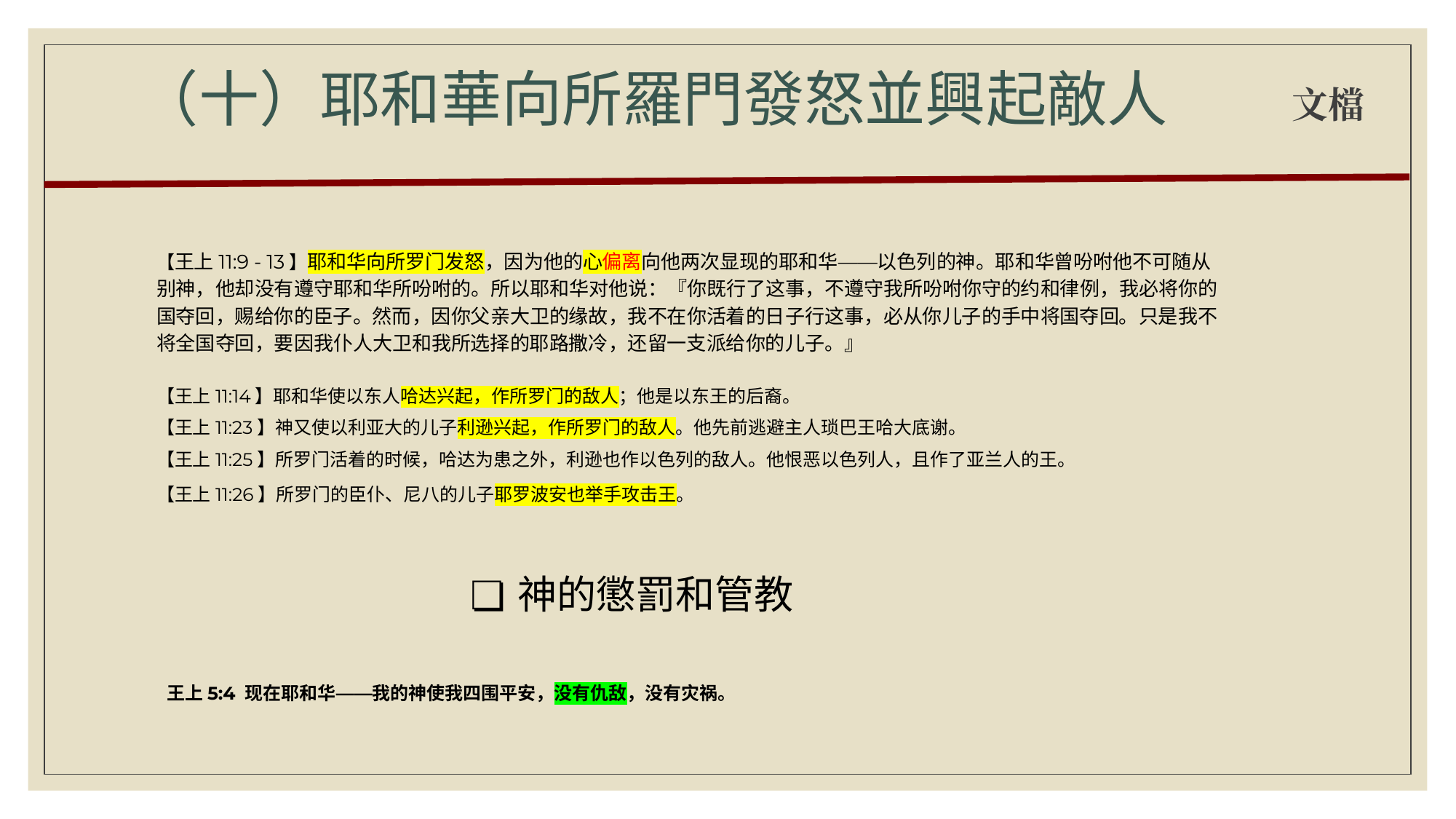

# （十）耶和華向所羅門發怒並興起敵人
文檔
【王上11:9 - 13】耶和华向所罗门发怒，因为他的心偏离向他两次显现的耶和华——以色列的神。耶和华曾吩咐他不可随从别神，他却没有遵守耶和华所吩咐的。所以耶和华对他说：『你既行了这事，不遵守我所吩咐你守的约和律例，我必将你的国夺回，赐给你的臣子。然而，因你父亲大卫的缘故，我不在你活着的日子行这事，必从你儿子的手中将国夺回。只是我不将全国夺回，要因我仆人大卫和我所选择的耶路撒冷，还留一支派给你的儿子。』
【王上11:14】耶和华使以东人哈达兴起，作所罗门的敌人；他是以东王的后裔。
【王上11:23】神又使以利亚大的儿子利逊兴起，作所罗门的敌人。他先前逃避主人琐巴王哈大底谢。
【王上11:25】所罗门活着的时候，哈达为患之外，利逊也作以色列的敌人。他恨恶以色列人，且作了亚兰人的王。
【王上11:26】所罗门的臣仆、尼八的儿子耶罗波安也举手攻击王。
神的懲罰和管教
王上5:4 现在耶和华——我的神使我四围平安，没有仇敌，没有灾祸。